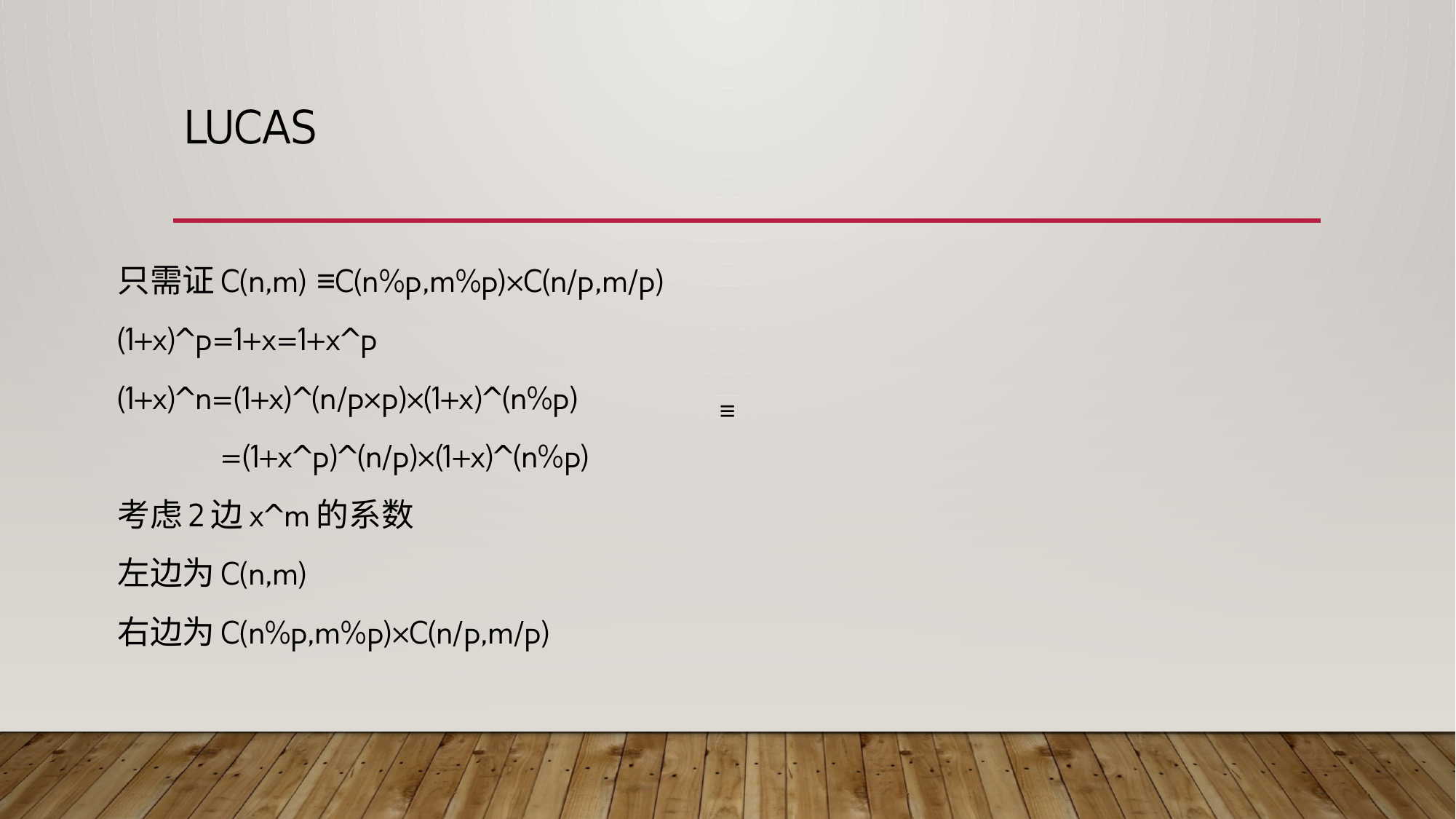

# lucas
只需证C(n,m) ≡C(n%p,m%p)×C(n/p,m/p)
(1+x)^p=1+x=1+x^p
(1+x)^n=(1+x)^(n/p×p)×(1+x)^(n%p)
	  =(1+x^p)^(n/p)×(1+x)^(n%p)
考虑2边x^m的系数
左边为C(n,m)
右边为C(n%p,m%p)×C(n/p,m/p)

≡